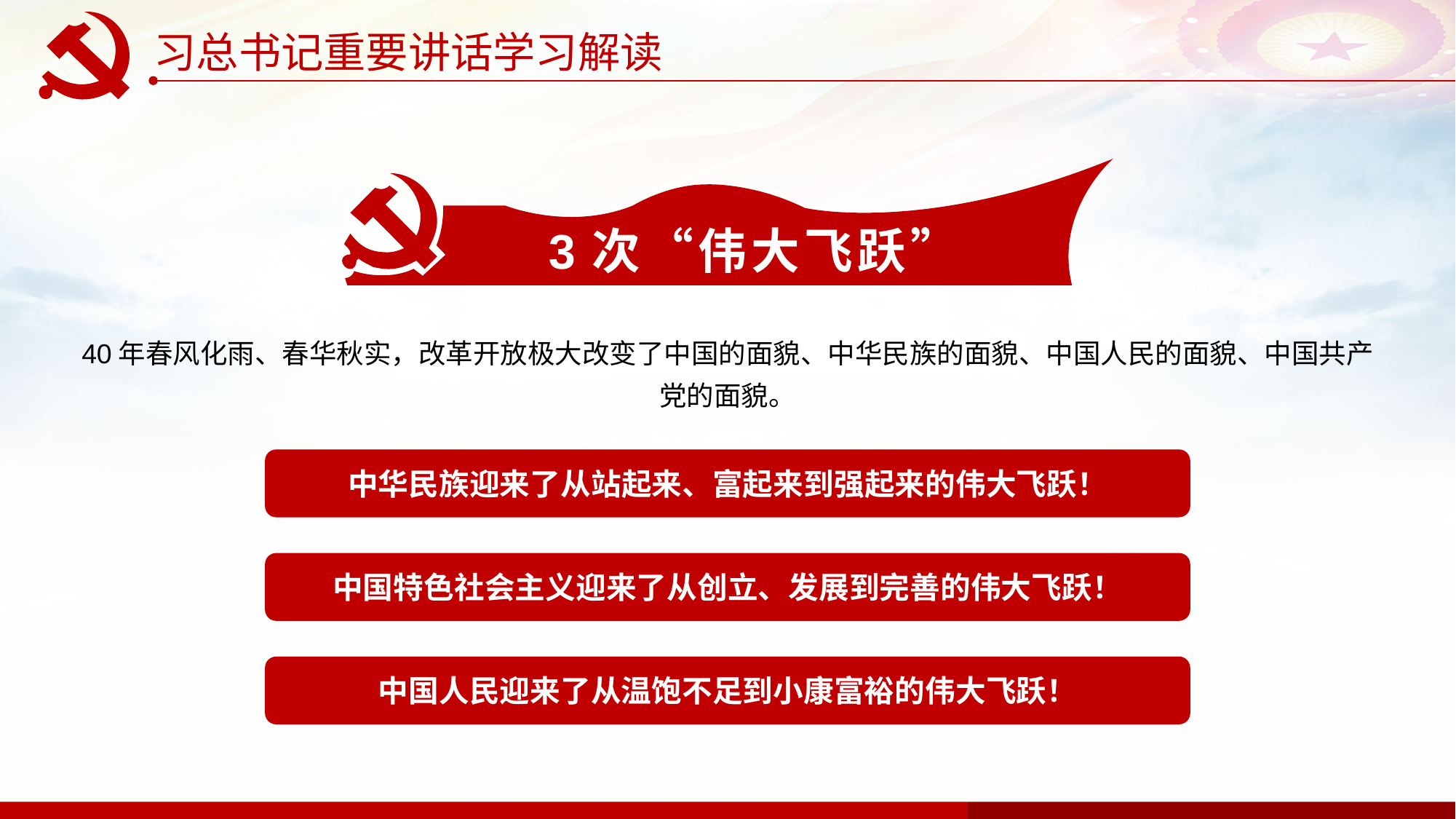

习总书记重要讲话学习解读

3次“伟大飞跃”
40年春风化雨、春华秋实，改革开放极大改变了中国的面貌、中华民族的面貌、中国人民的面貌、中国共产党的面貌。

中华民族迎来了从站起来、富起来到强起来的伟大飞跃！

中国特色社会主义迎来了从创立、发展到完善的伟大飞跃！

中国人民迎来了从温饱不足到小康富裕的伟大飞跃！